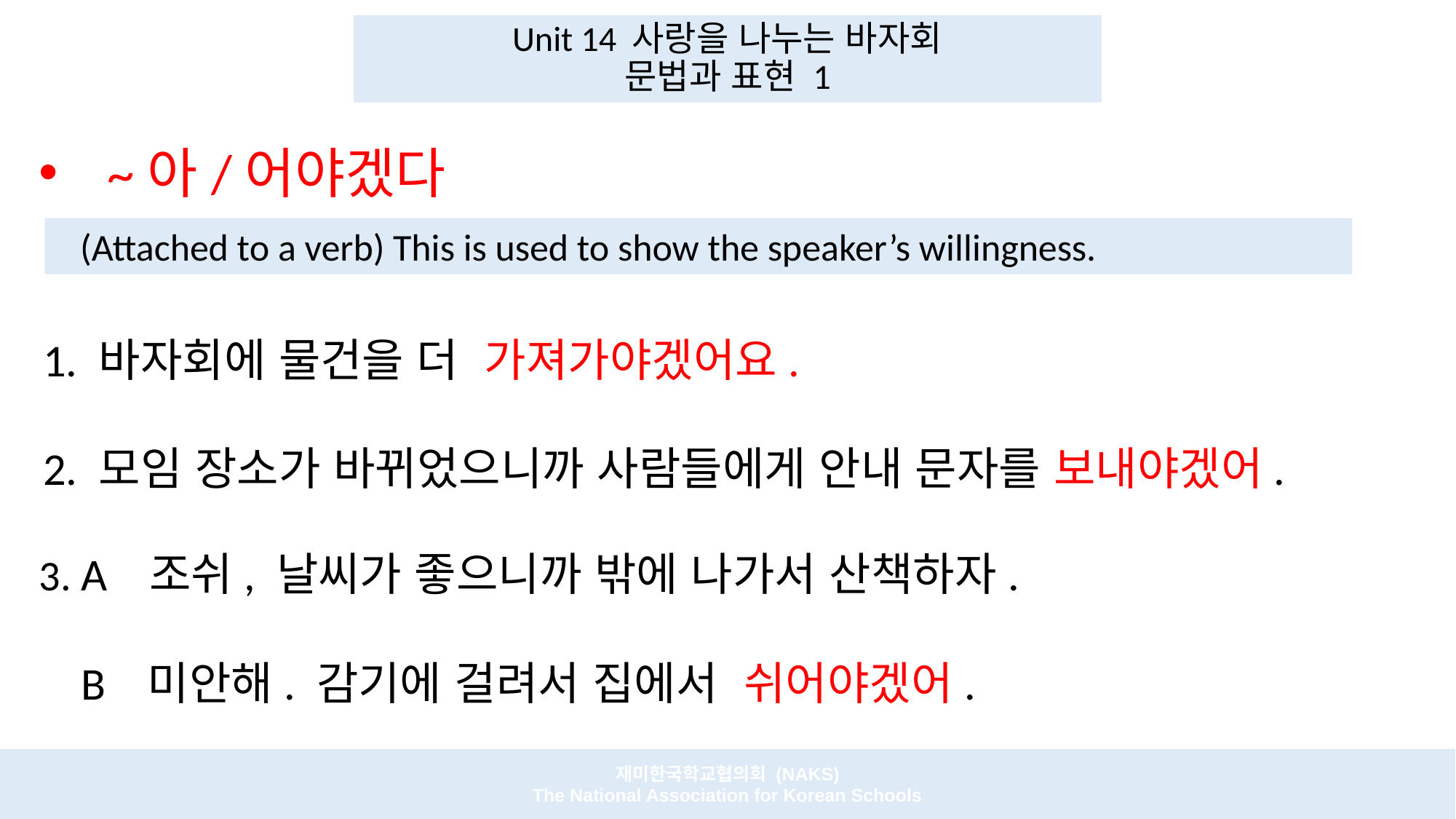

Unit 14 사랑을 나누는 바자회
문법과 표현 1
~아/어야겠다
   (Attached to a verb) This is used to show the speaker’s willingness.

 1. 바자회에 물건을 더  가져가야겠어요.

 2. 모임 장소가 바뀌었으니까 사람들에게 안내 문자를 보내야겠어.
3. A   조쉬, 날씨가 좋으니까 밖에 나가서 산책하자.

    B   미안해. 감기에 걸려서 집에서  쉬어야겠어.
재미한국학교협의회 (NAKS)
The National Association for Korean Schools